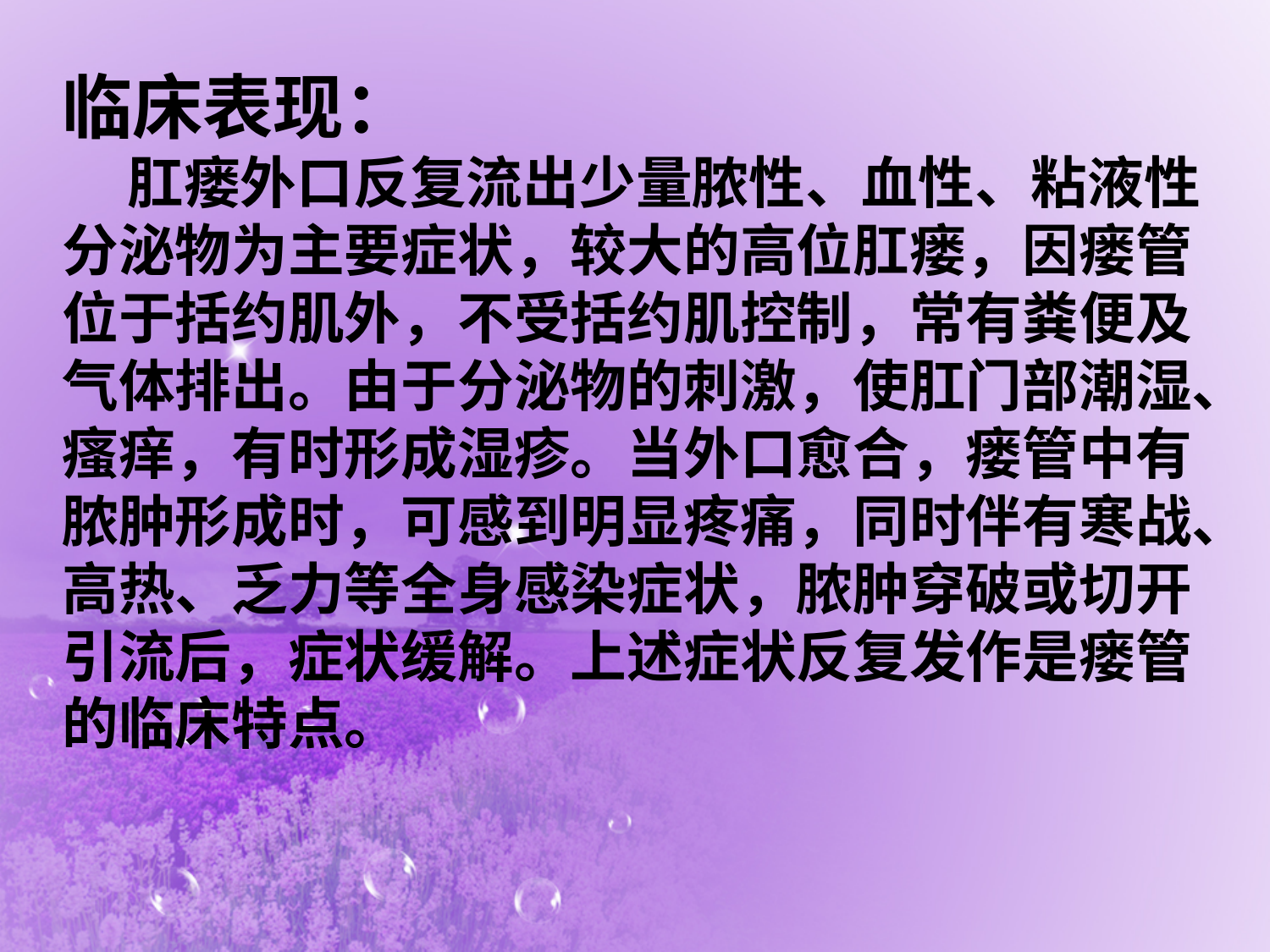

临床表现：
    肛瘘外口反复流出少量脓性、血性、粘液性分泌物为主要症状，较大的高位肛瘘，因瘘管位于括约肌外，不受括约肌控制，常有粪便及气体排出。由于分泌物的刺激，使肛门部潮湿、瘙痒，有时形成湿疹。当外口愈合，瘘管中有脓肿形成时，可感到明显疼痛，同时伴有寒战、高热、乏力等全身感染症状，脓肿穿破或切开引流后，症状缓解。上述症状反复发作是瘘管的临床特点。